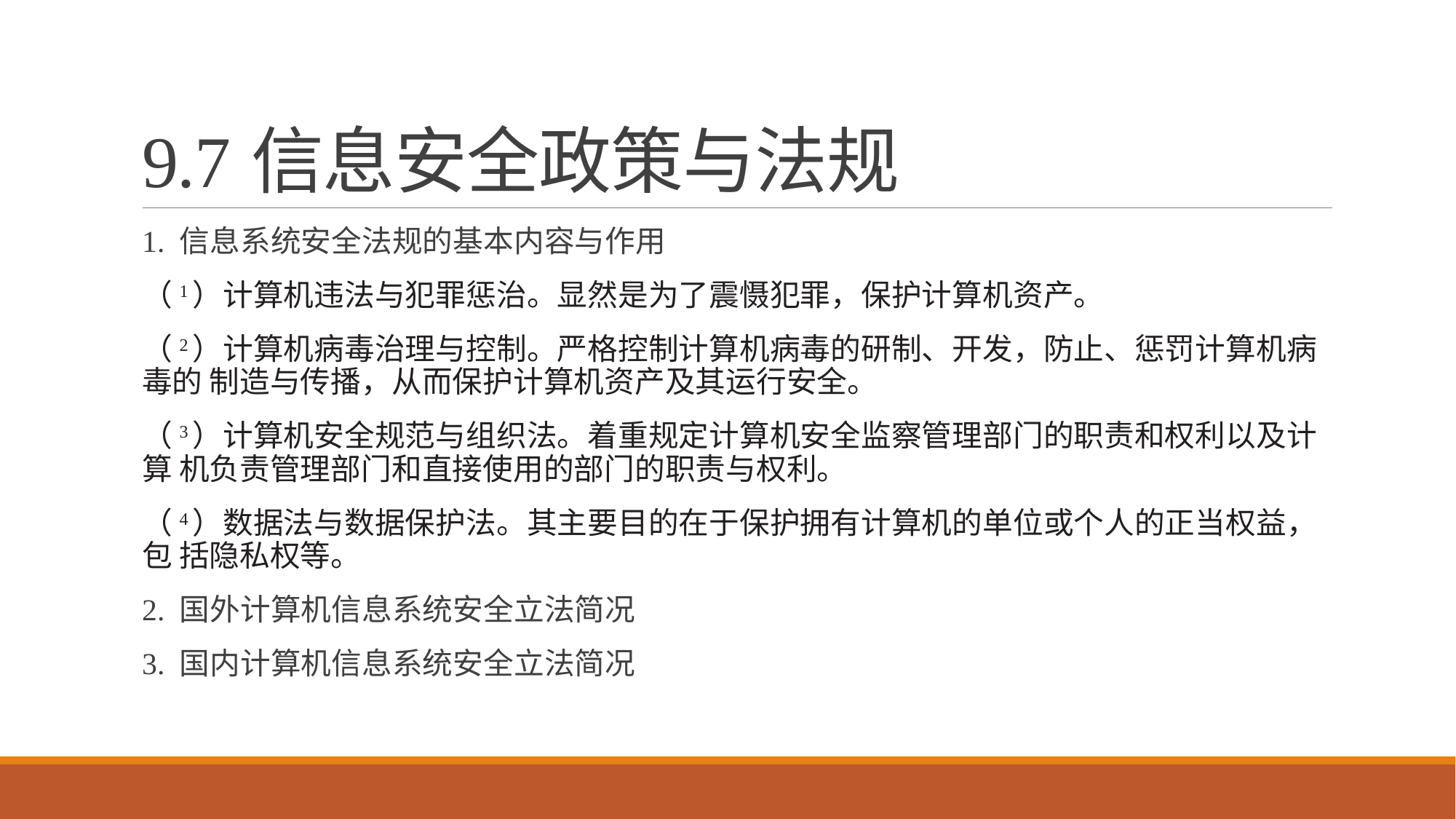

# 9.7	信息安全政策与法规
1. 信息系统安全法规的基本内容与作用
（1）计算机违法与犯罪惩治。显然是为了震慑犯罪，保护计算机资产。
（2）计算机病毒治理与控制。严格控制计算机病毒的研制、开发，防止、惩罚计算机病毒的 制造与传播，从而保护计算机资产及其运行安全。
（3）计算机安全规范与组织法。着重规定计算机安全监察管理部门的职责和权利以及计算 机负责管理部门和直接使用的部门的职责与权利。
（4）数据法与数据保护法。其主要目的在于保护拥有计算机的单位或个人的正当权益，包 括隐私权等。
2. 国外计算机信息系统安全立法简况
3. 国内计算机信息系统安全立法简况